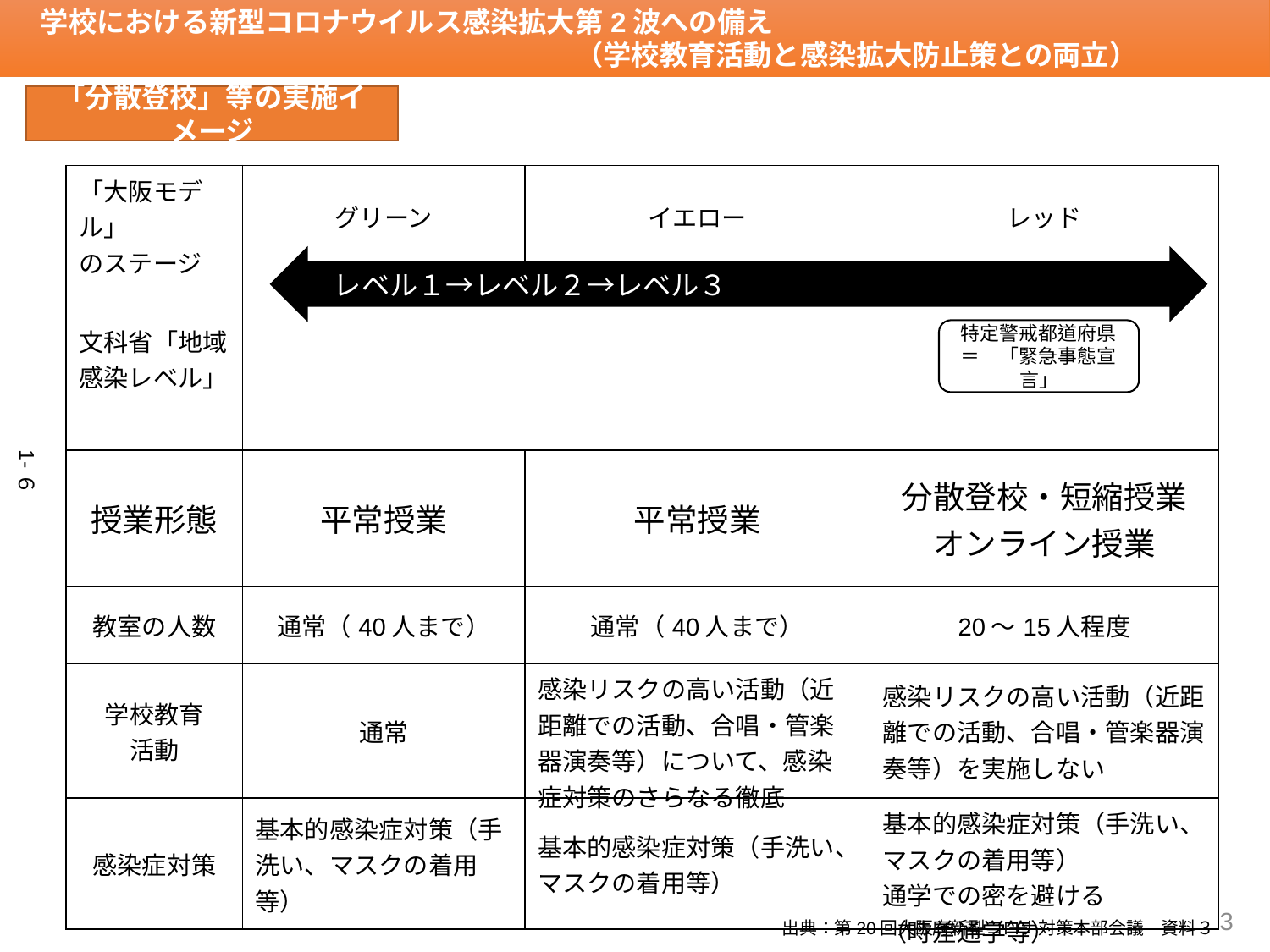

学校における新型コロナウイルス感染拡大第2波への備え
　　　　　　　　　　　　　　　　　　　　（学校教育活動と感染拡大防止策との両立）
令和２年３月31日
「分散登校」等の実施イメージ
| 「大阪モデル」 のステージ | グリーン | イエロー | レッド |
| --- | --- | --- | --- |
| 文科省「地域感染レベル」 |  |  |  |
| 授業形態 | 平常授業 | 平常授業 | 分散登校・短縮授業 オンライン授業 |
| 教室の人数 | 通常（40人まで） | 通常（40人まで） | 20～15人程度 |
| 学校教育 活動 | 通常 | 感染リスクの高い活動（近距離での活動、合唱・管楽器演奏等）について、感染症対策のさらなる徹底 | 感染リスクの高い活動（近距離での活動、合唱・管楽器演奏等）を実施しない |
| 感染症対策 | 基本的感染症対策（手洗い、マスクの着用等） | 基本的感染症対策（手洗い、マスクの着用等） | 基本的感染症対策（手洗い、マスクの着用等） 通学での密を避ける （時差通学等） |
　レベル１→レベル２→レベル３
特定警戒都道府県
＝　「緊急事態宣言」
1-６
3
出典：第20回大阪府新型コロナ対策本部会議　資料３